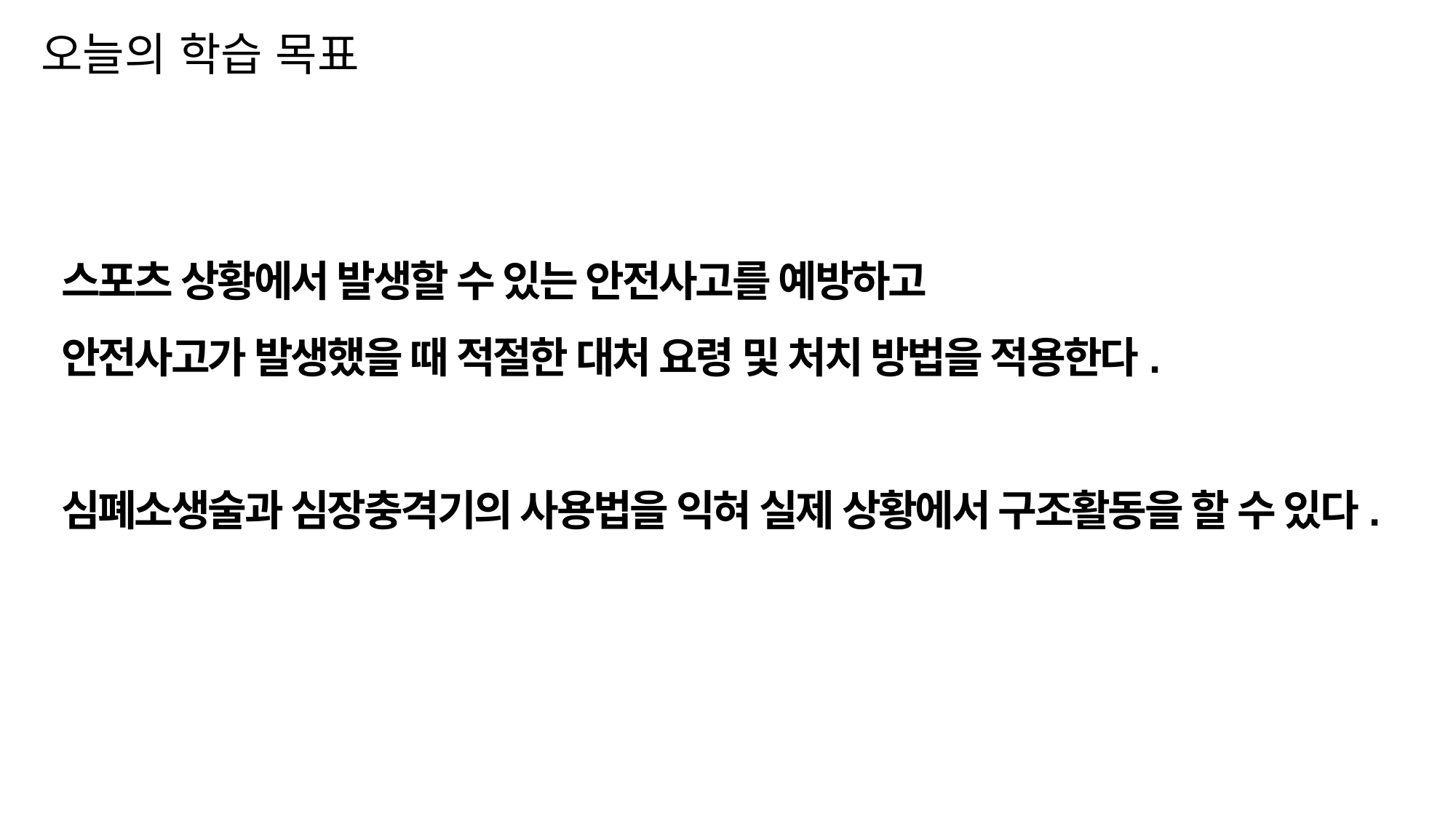

오늘의 학습 목표
스포츠 상황에서 발생할 수 있는 안전사고를 예방하고
안전사고가 발생했을 때 적절한 대처 요령 및 처치 방법을 적용한다.

심폐소생술과 심장충격기의 사용법을 익혀 실제 상황에서 구조활동을 할 수 있다.